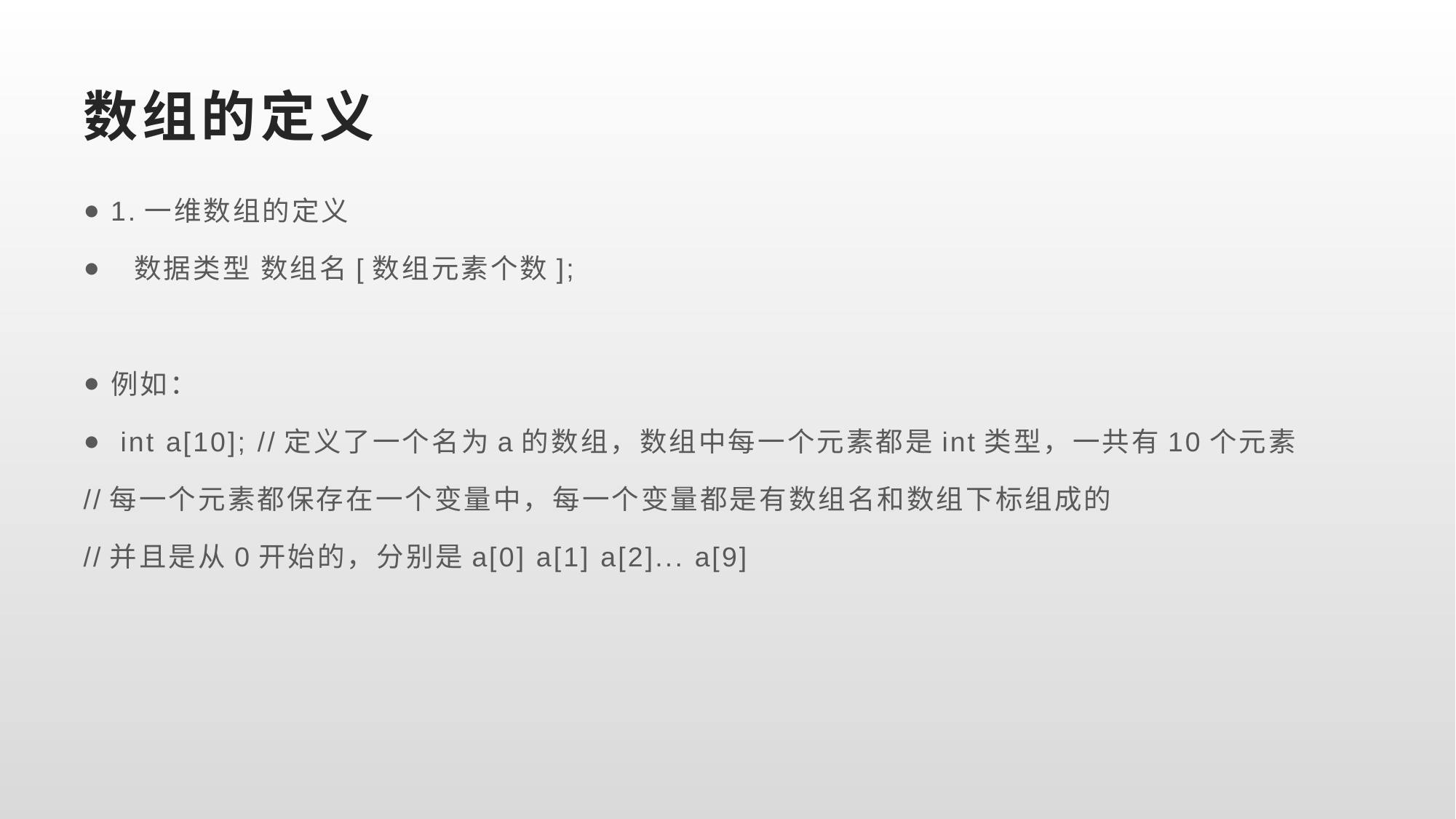

# 数组的定义
1.一维数组的定义
  数据类型 数组名[数组元素个数];

例如：
 int a[10]; //定义了一个名为a的数组，数组中每一个元素都是int类型，一共有10个元素
//每一个元素都保存在一个变量中，每一个变量都是有数组名和数组下标组成的
//并且是从0开始的，分别是a[0] a[1] a[2]... a[9]